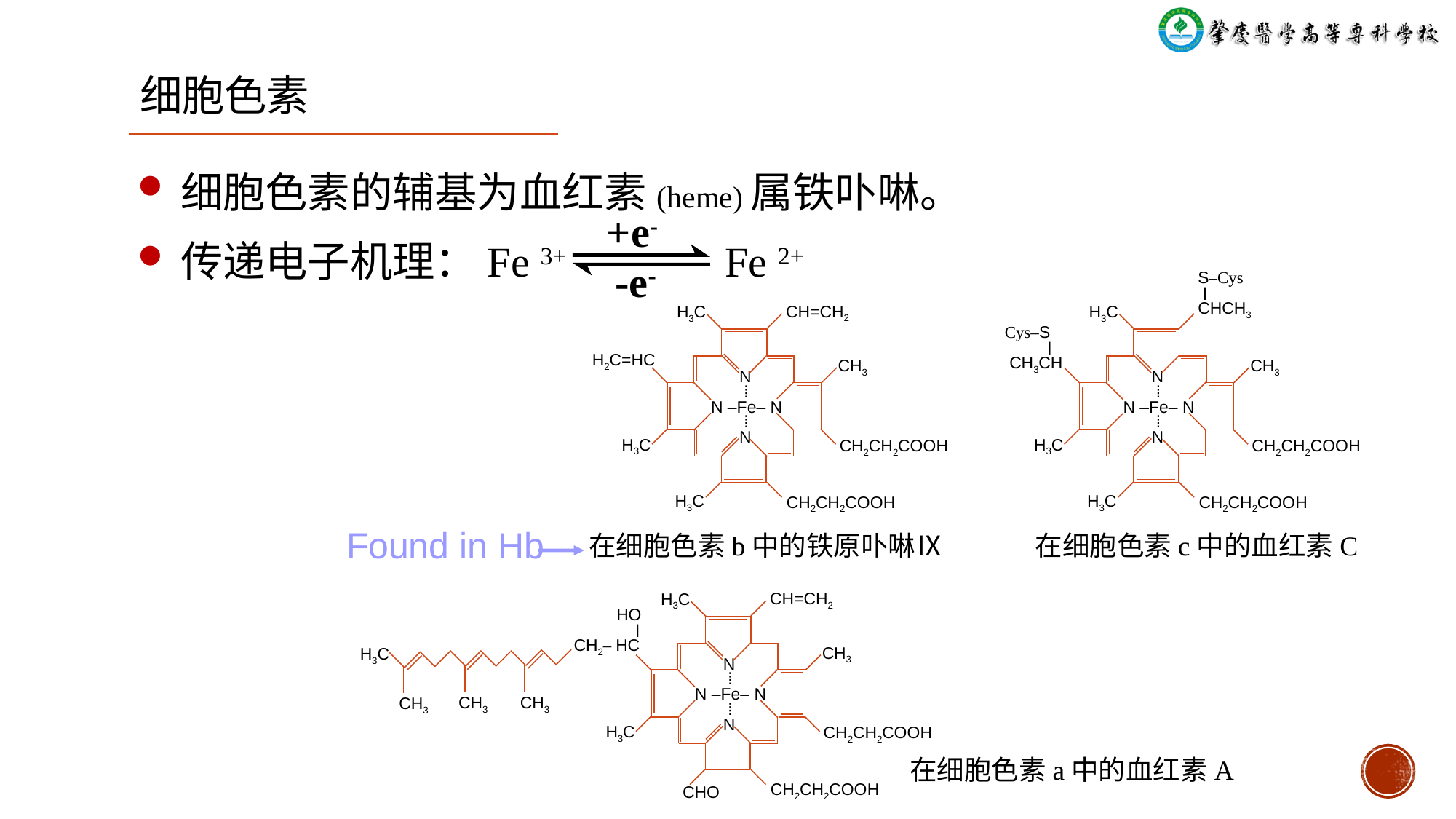

细胞色素
细胞色素的辅基为血红素(heme)属铁卟啉。
传递电子机理：Fe 3+               Fe 2+
+e-

-e-

S‒Cys
 ⅼ
CHCH3
CH=CH2
H3C
H2C=HC
CH3
      N
       ⁞
N ‒Fe‒ N
       ⁞
      N
H3C
CH2CH2COOH
H3C
CH2CH2COOH
H3C
Cys‒S
         ⅼ
 CH3CH
CH3
      N
       ⁞
N ‒Fe‒ N
       ⁞
      N
H3C
CH2CH2COOH
H3C
CH2CH2COOH
Found in Hb
在细胞色素b中的铁原卟啉Ⅸ
在细胞色素c中的血红素C

CH=CH2
H3C
         HO
             ⅼ
CH2‒ HC
CH3
H3C
CH3
CH3
CH3
      N
       ⁞
N ‒Fe‒ N
       ⁞
      N
H3C
CH2CH2COOH
CH2CH2COOH
CHO
在细胞色素a中的血红素A